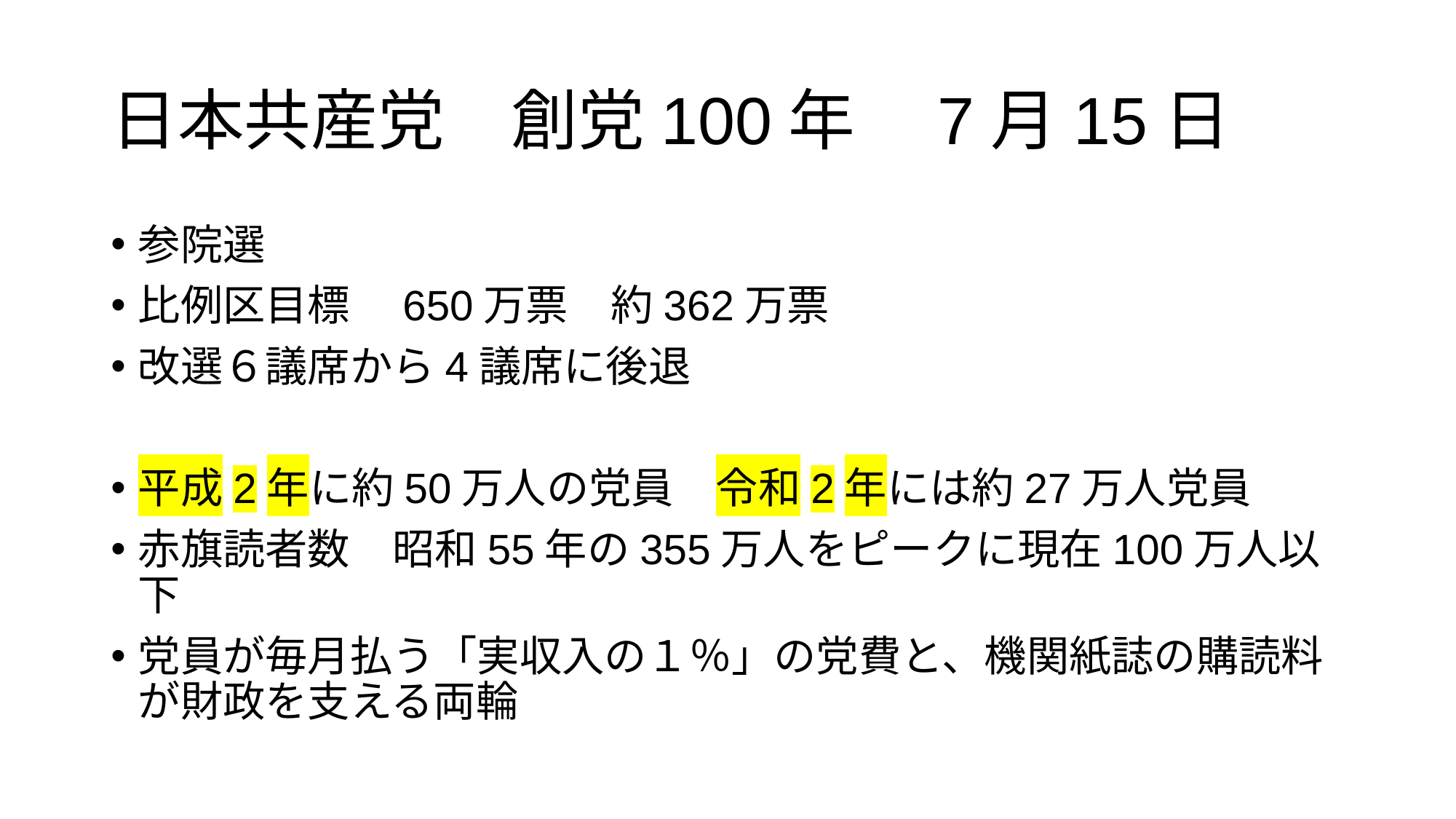

# 日本共産党　創党100年　7月15日
参院選
比例区目標　650万票　約362万票
改選６議席から4議席に後退

平成2年に約50万人の党員　令和2年には約27万人党員
赤旗読者数　昭和55年の355万人をピークに現在100万人以下
党員が毎月払う「実収入の１％」の党費と、機関紙誌の購読料が財政を支える両輪